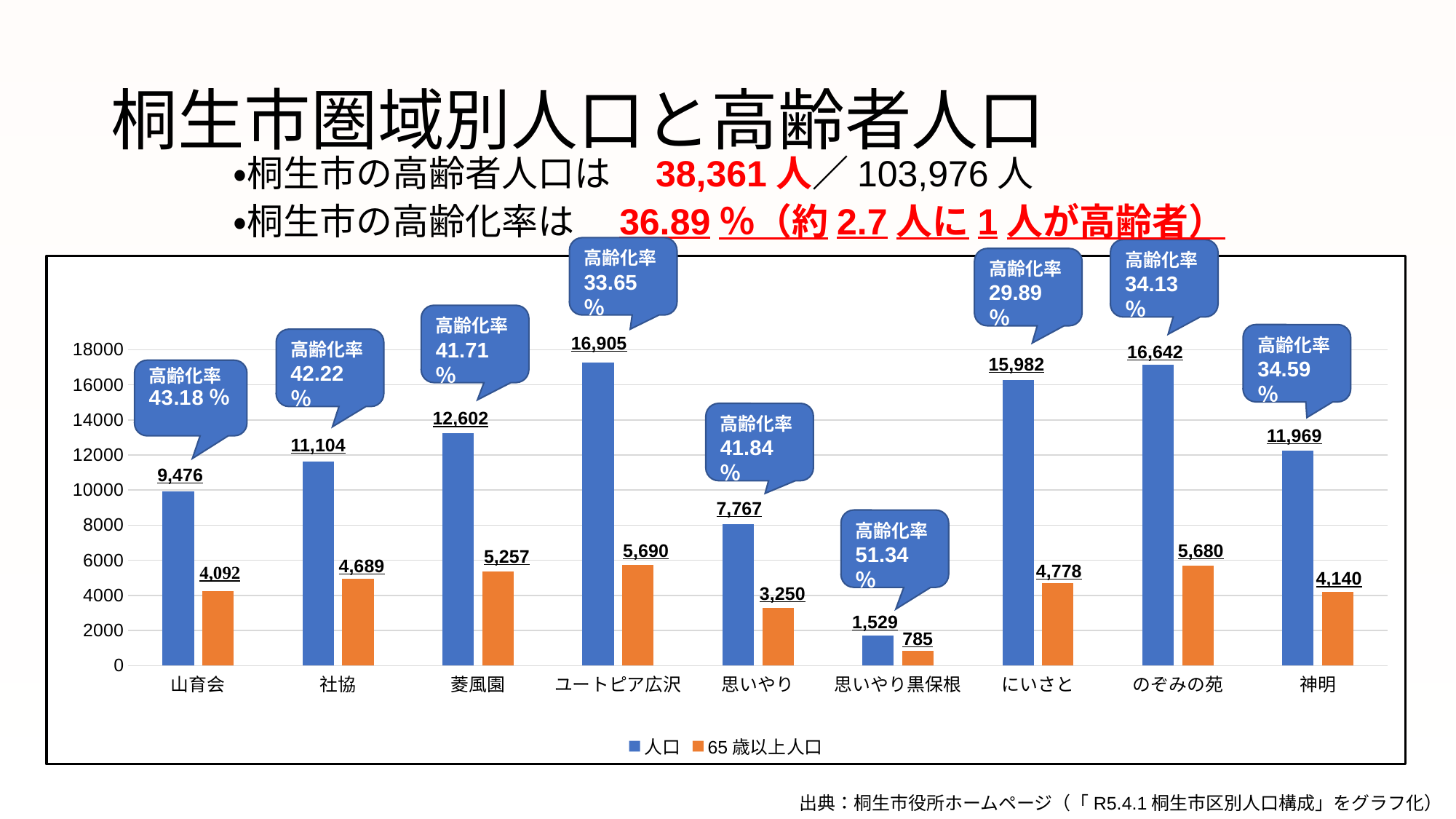

# 桐生市圏域別人口と高齢者人口
・桐生市の高齢者人口は　38,361人／103,976人
・桐生市の高齢化率は　36.89％（約2.7人に1人が高齢者）
高齢化率
33.65％
高齢化率
34.13％
高齢化率
29.89％

### Chart:

| Category | 人口 | 65歳以上人口 |
|---|---|---|
| 山育会 | 9943.0 | 4223.0 |
| 社協 | 11648.0 | 4931.0 |
| 菱風園 | 13266.0 | 5364.0 |
| ユートピア広沢 | 17290.0 | 5725.0 |
| 思いやり | 8065.0 | 3270.0 |
| 思いやり黒保根 | 1715.0 | 831.0 |
| にいさと | 16261.0 | 4704.0 |
| のぞみの苑 | 17152.0 | 5698.0 |
| 神明 | 12261.0 | 4208.0 |
高齢化率
41.71％
高齢化率
34.59％
16,905
高齢化率
42.22％
16,642
15,982
12,602
高齢化率
41.84％
11,969
11,104
9,476
7,767
高齢化率
51.34％
5,680
5,690
5,257
4,689
4,778
4,140
3,250
1,529
785
出典：桐生市役所ホームページ（「R5.4.1桐生市区別人口構成」をグラフ化）